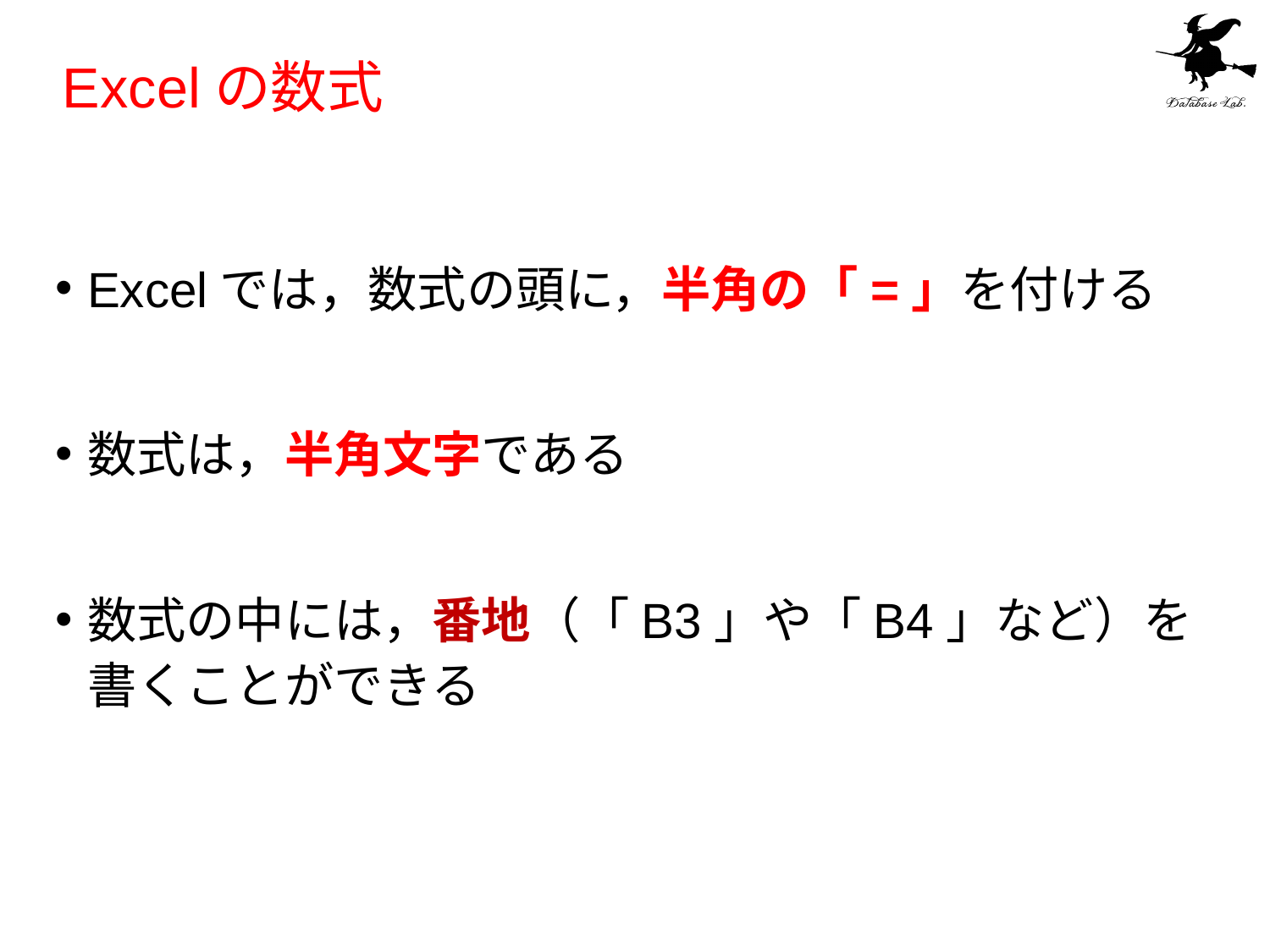

# Excelの数式
Excelでは，数式の頭に，半角の「=」を付ける

数式は，半角文字である

数式の中には，番地（「B3」や「B4」など）を書くことができる